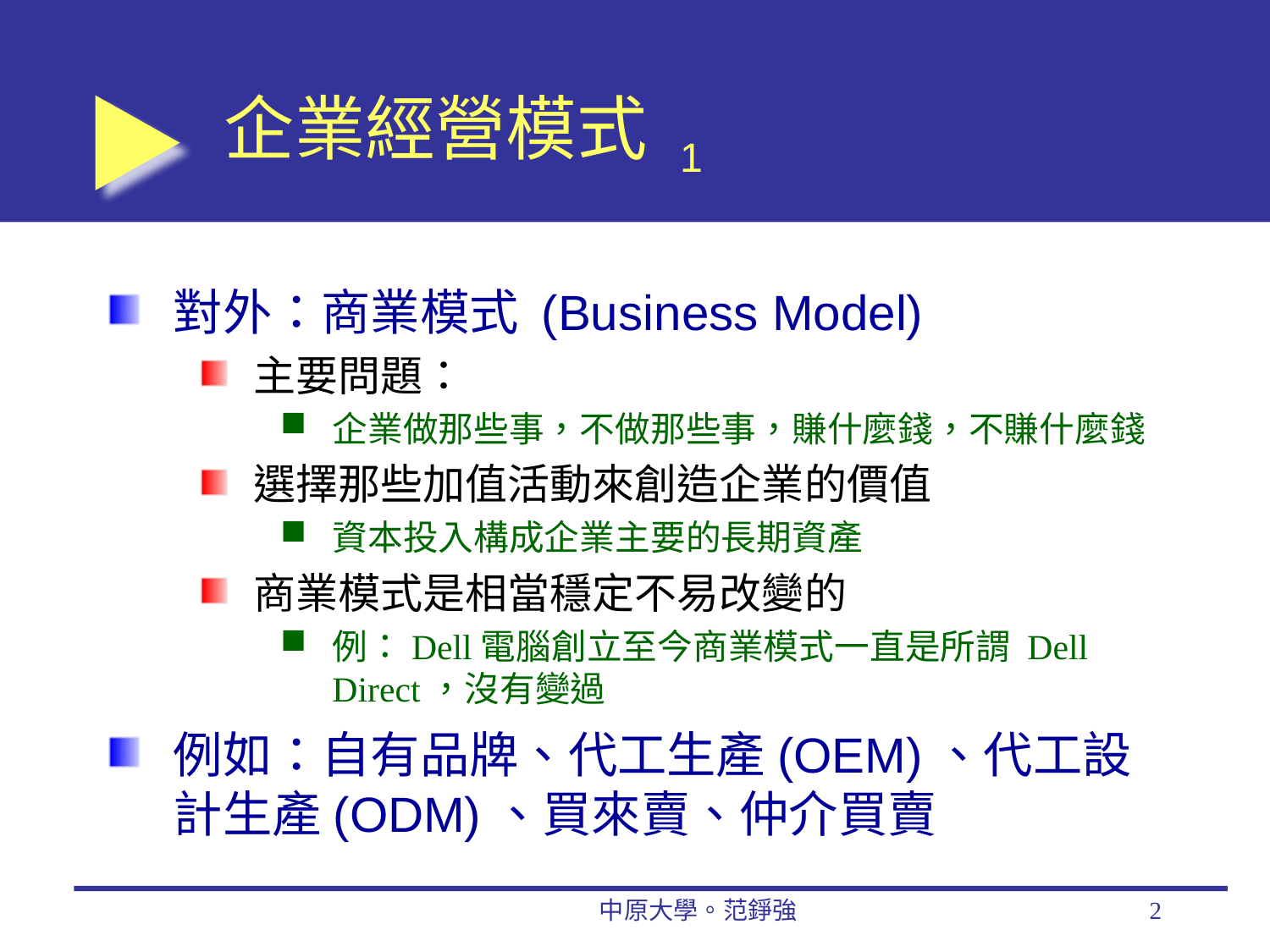

# 企業經營模式 1
對外：商業模式 (Business Model)
主要問題：
企業做那些事，不做那些事，賺什麼錢，不賺什麼錢
選擇那些加值活動來創造企業的價值
資本投入構成企業主要的長期資產
商業模式是相當穩定不易改變的
例：Dell電腦創立至今商業模式一直是所謂 Dell Direct，沒有變過
例如：自有品牌、代工生產(OEM)、代工設計生產(ODM)、買來賣、仲介買賣
中原大學。范錚強
2